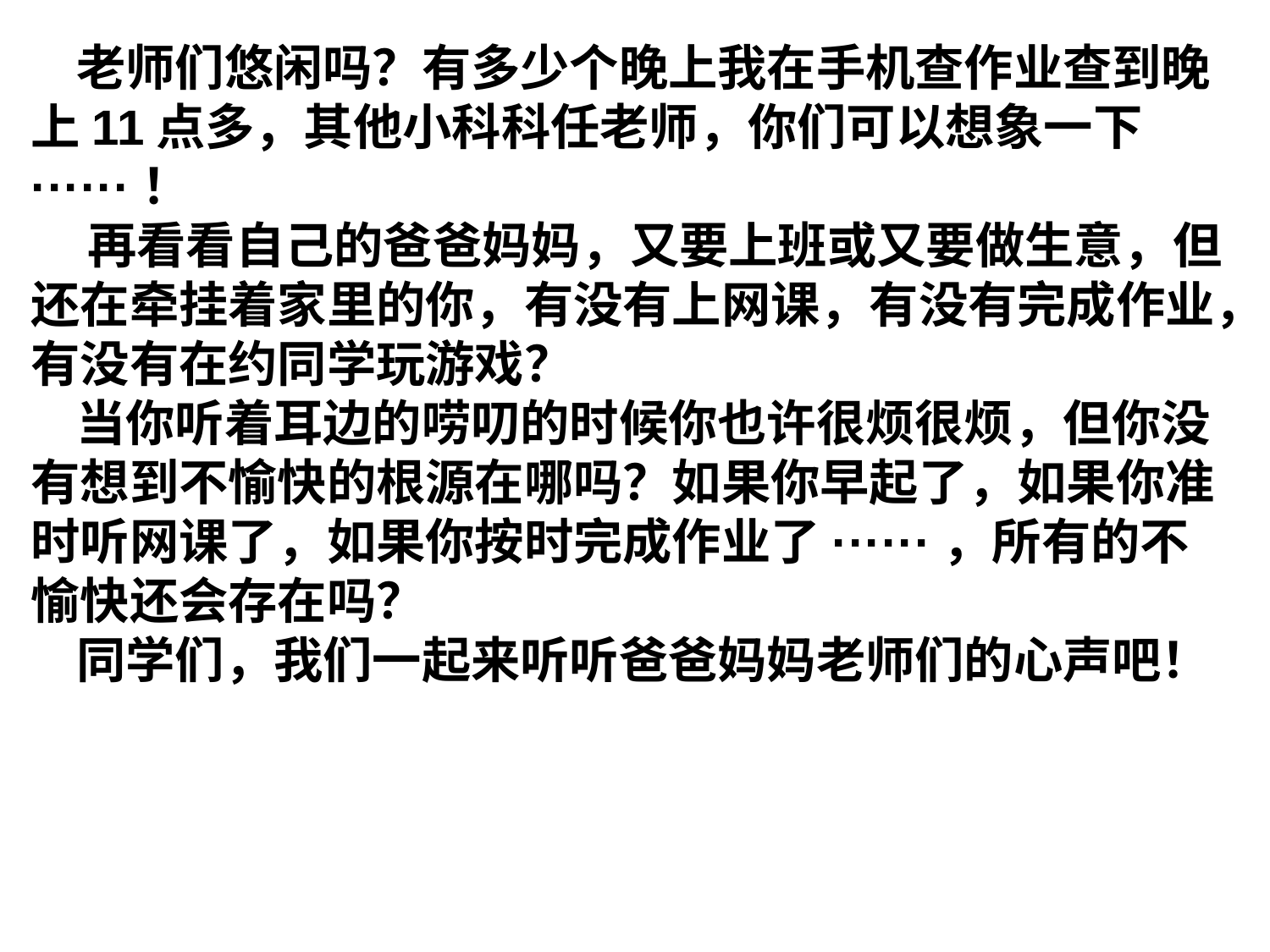

老师们悠闲吗？有多少个晚上我在手机查作业查到晚上11点多，其他小科科任老师，你们可以想象一下······！
    再看看自己的爸爸妈妈，又要上班或又要做生意，但还在牵挂着家里的你，有没有上网课，有没有完成作业，有没有在约同学玩游戏？
   当你听着耳边的唠叨的时候你也许很烦很烦，但你没有想到不愉快的根源在哪吗？如果你早起了，如果你准时听网课了，如果你按时完成作业了······，所有的不愉快还会存在吗？
   同学们，我们一起来听听爸爸妈妈老师们的心声吧！